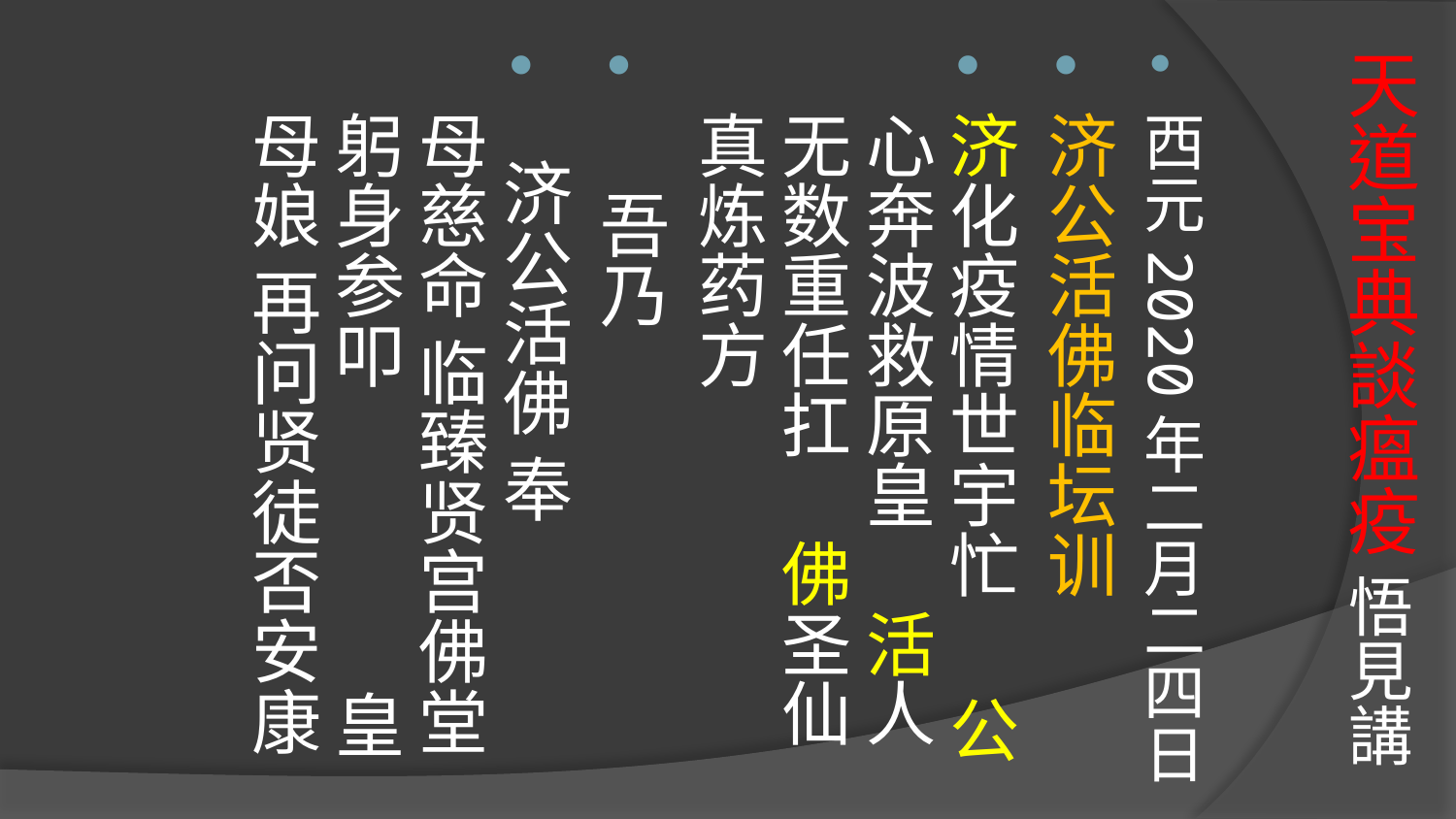

# 天道宝典談瘟疫 悟見講
西元2020年二月二四日
济公活佛临坛训
济化疫情世宇忙      公心奔波救原皇     活人无数重任扛     佛圣仙真炼药方
    吾乃
  济公活佛 奉                母慈命 临臻贤宫佛堂 躬身参叩                   皇母娘 再问贤徒否安康